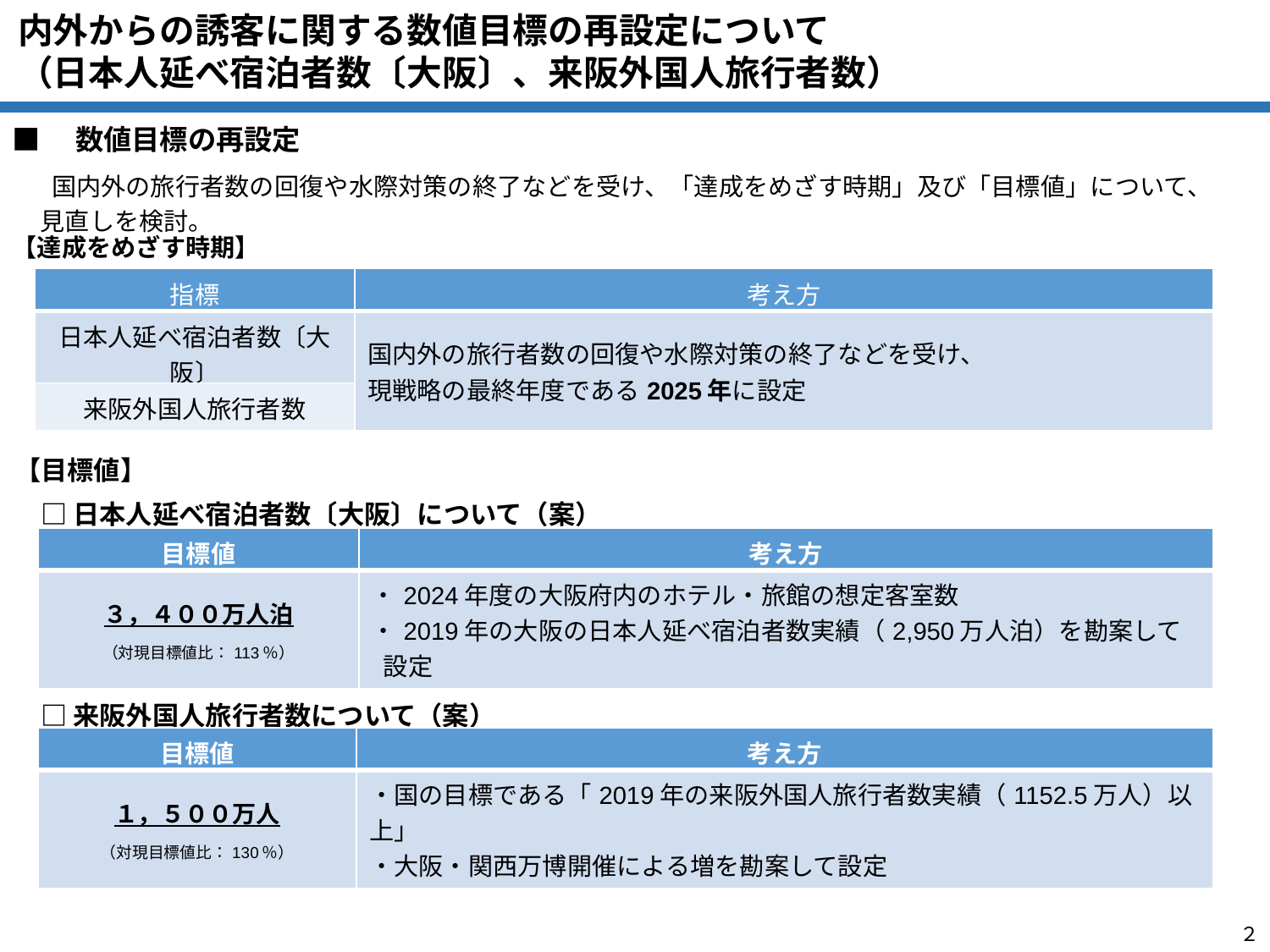

内外からの誘客に関する数値目標の再設定について
（日本人延べ宿泊者数〔大阪〕、来阪外国人旅行者数）
■　数値目標の再設定
 国内外の旅行者数の回復や水際対策の終了などを受け、「達成をめざす時期」及び「目標値」について、見直しを検討。
【達成をめざす時期】
| 指標 | 考え方 |
| --- | --- |
| 日本人延べ宿泊者数〔大阪〕 | 国内外の旅行者数の回復や水際対策の終了などを受け、 現戦略の最終年度である2025年に設定 |
| 来阪外国人旅行者数 |  |
【目標値】
　□ 日本人延べ宿泊者数〔大阪〕について（案）
| 目標値 | 考え方 |
| --- | --- |
| ３，４００万人泊 （対現目標値比：113％） | ・2024年度の大阪府内のホテル・旅館の想定客室数 ・2019年の大阪の日本人延べ宿泊者数実績（2,950万人泊）を勘案して設定 |
　□ 来阪外国人旅行者数について（案）
| 目標値 | 考え方 |
| --- | --- |
| １，５００万人 （対現目標値比：130％） | ・国の目標である「2019年の来阪外国人旅行者数実績（1152.5万人）以上」 ・大阪・関西万博開催による増を勘案して設定 |
２